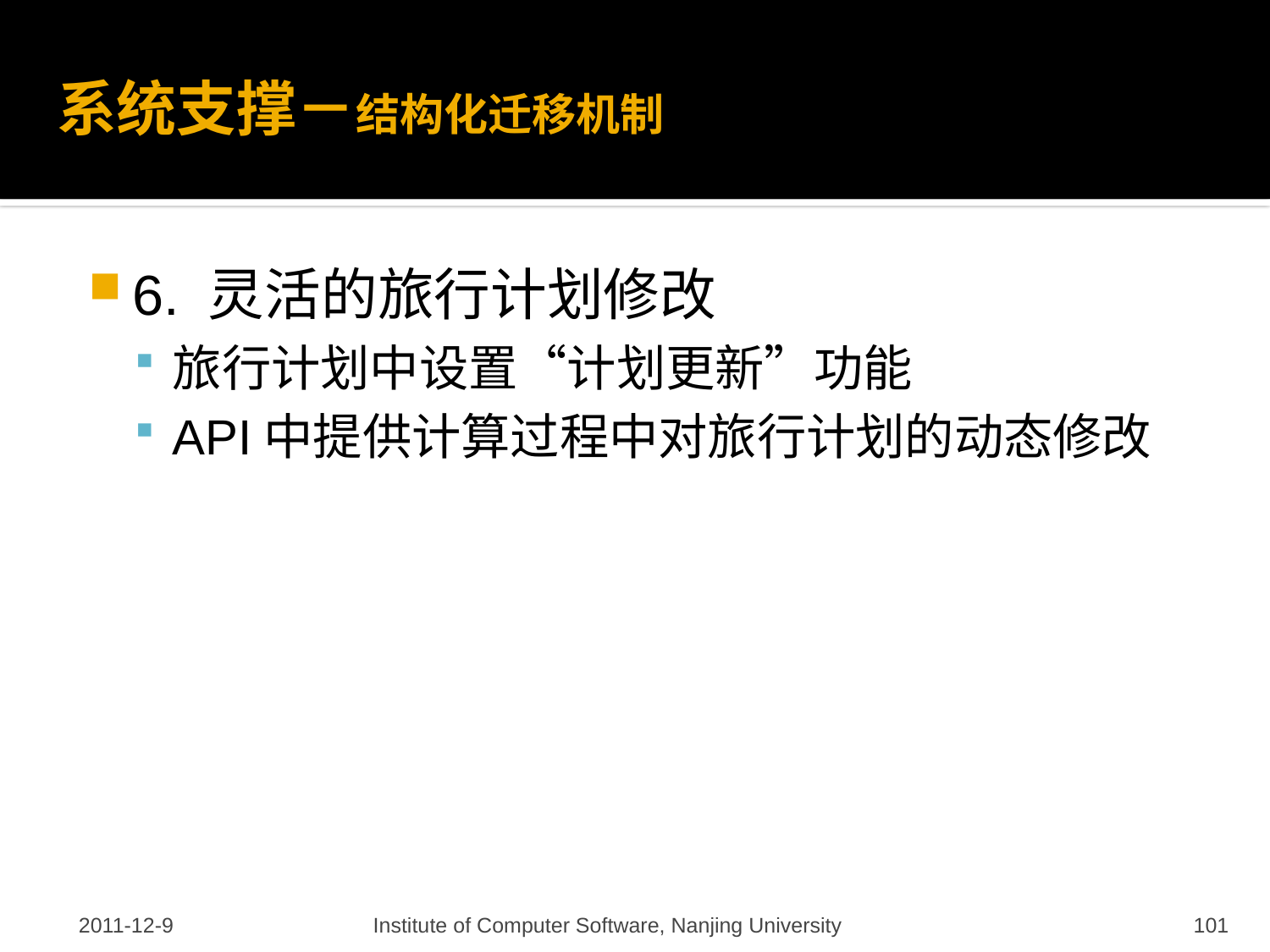

# 系统支撑－结构化迁移机制
6. 灵活的旅行计划修改
旅行计划中设置“计划更新”功能
API中提供计算过程中对旅行计划的动态修改
2011-12-9
Institute of Computer Software, Nanjing University
101